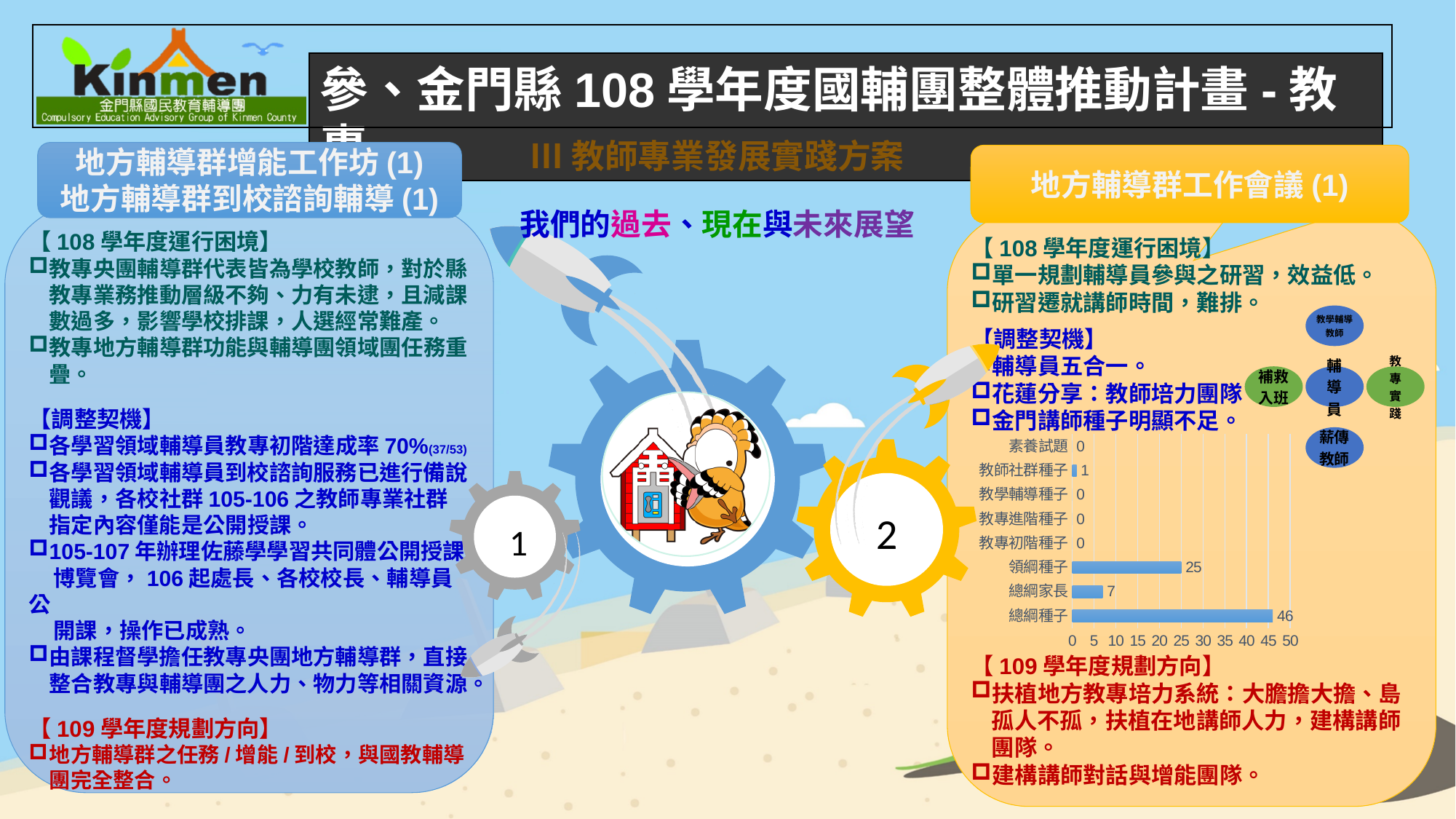

參、金門縣108學年度國輔團整體推動計畫-教專
Ⅲ教師專業發展實踐方案
地方輔導群增能工作坊(1)
地方輔導群到校諮詢輔導(1)
地方輔導群工作會議(1)
我們的過去、現在與未來展望
【108學年度運行困境】
教專央團輔導群代表皆為學校教師，對於縣教專業務推動層級不夠、力有未逮，且減課數過多，影響學校排課，人選經常難產。
教專地方輔導群功能與輔導團領域團任務重疊。
【調整契機】
各學習領域輔導員教專初階達成率70%(37/53)
各學習領域輔導員到校諮詢服務已進行備說觀議，各校社群105-106之教師專業社群指定內容僅能是公開授課。
105-107年辦理佐藤學學習共同體公開授課
    博覽會，106起處長、各校校長、輔導員公
    開課，操作已成熟。
由課程督學擔任教專央團地方輔導群，直接整合教專與輔導團之人力、物力等相關資源。
【109學年度規劃方向】
地方輔導群之任務/增能/到校，與國教輔導團完全整合。

【108學年度運行困境】
單一規劃輔導員參與之研習，效益低。
研習遷就講師時間，難排。
【調整契機】
輔導員五合一。
花蓮分享：教師培力團隊
金門講師種子明顯不足。

【109學年度規劃方向】
扶植地方教專培力系統：大膽擔大擔、島孤人不孤，扶植在地講師人力，建構講師團隊。
建構講師對話與增能團隊。
輔導員
教學輔導教師
教專
實踐
薪傳
教師
補救
入班

### Chart

| Category | 數列 1 |
|---|---|
| 總綱種子 | 46.0 |
| 總綱家長 | 7.0 |
| 領綱種子 | 25.0 |
| 教專初階種子 | 0.0 |
| 教專進階種子 | 0.0 |
| 教學輔導種子 | 0.0 |
| 教師社群種子 | 1.0 |
| 素養試題 | 0.0 |

2
1